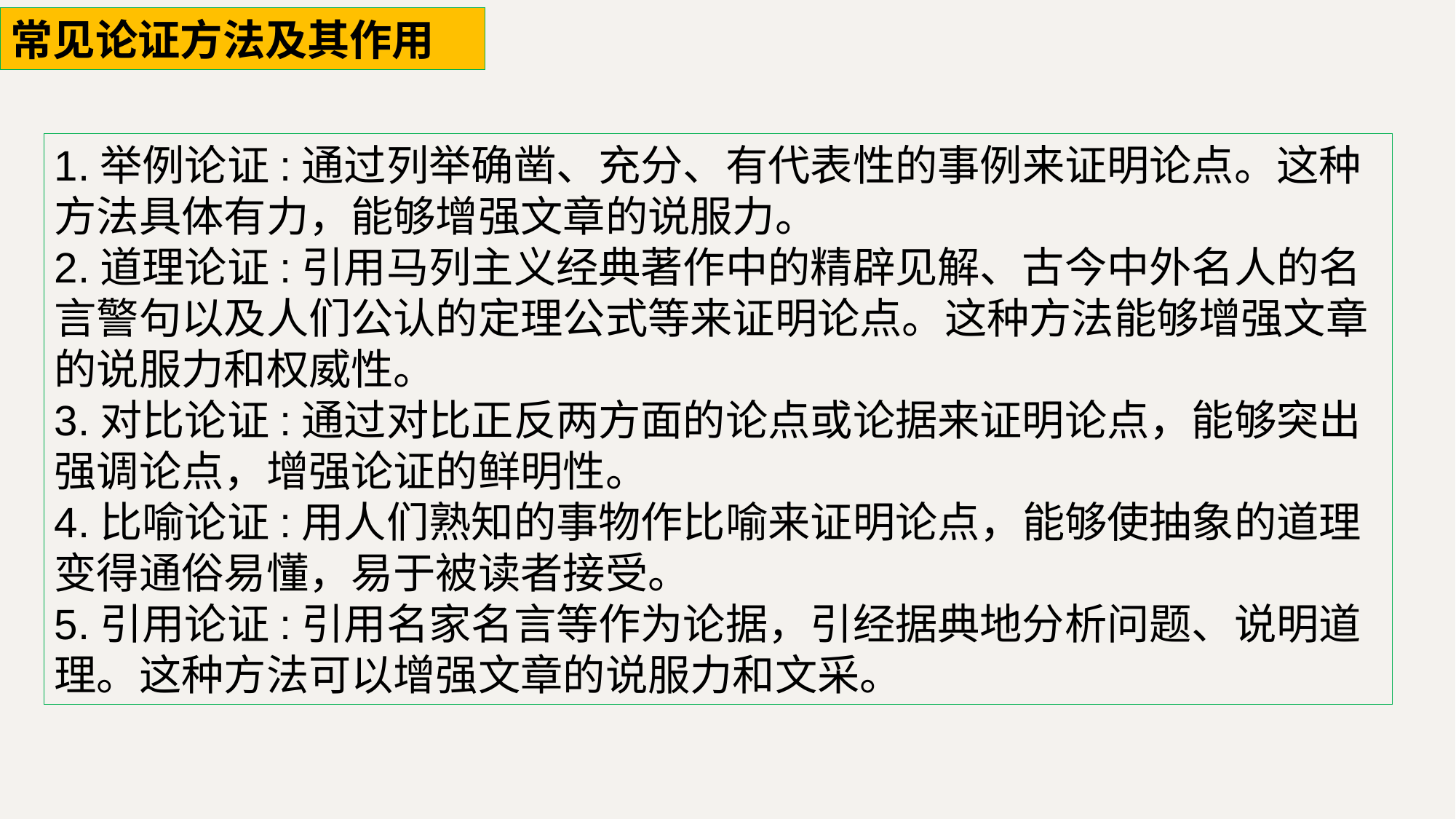

常见论证方法及其作用
1.举例论证:通过列举确凿、充分、有代表性的事例来证明论点。这种方法具体有力，能够增强文章的说服力。
2.道理论证:引用马列主义经典著作中的精辟见解、古今中外名人的名言警句以及人们公认的定理公式等来证明论点。这种方法能够增强文章的说服力和权威性。
3.对比论证:通过对比正反两方面的论点或论据来证明论点，能够突出强调论点，增强论证的鲜明性。
4.比喻论证:用人们熟知的事物作比喻来证明论点，能够使抽象的道理变得通俗易懂，易于被读者接受。
5.引用论证:引用名家名言等作为论据，引经据典地分析问题、说明道理。这种方法可以增强文章的说服力和文采。